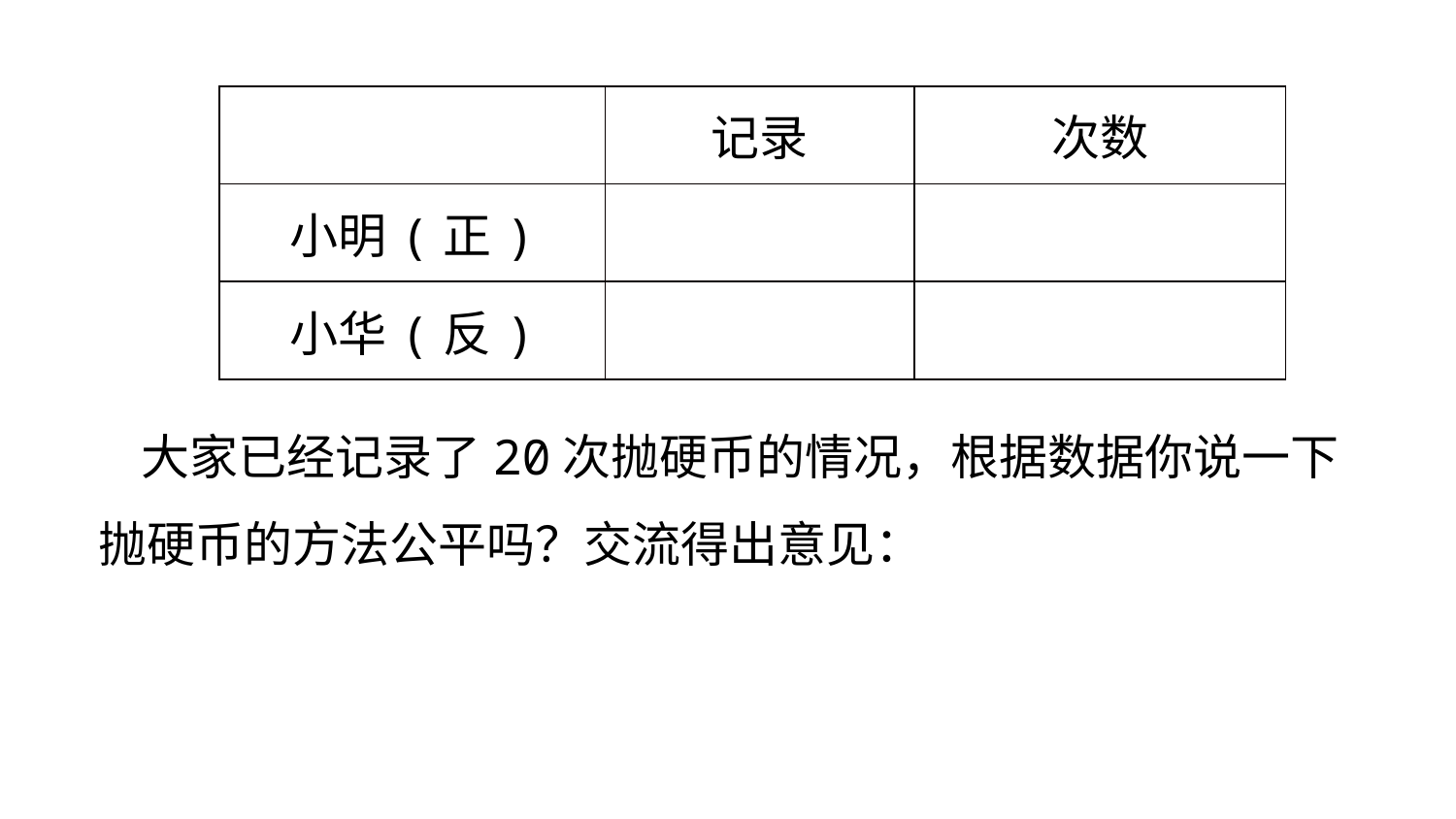

|  | 记录 | 次数 |
| --- | --- | --- |
| 小明(正) |  |  |
| 小华(反) |  |  |
大家已经记录了20次抛硬币的情况，根据数据你说一下抛硬币的方法公平吗？交流得出意见：